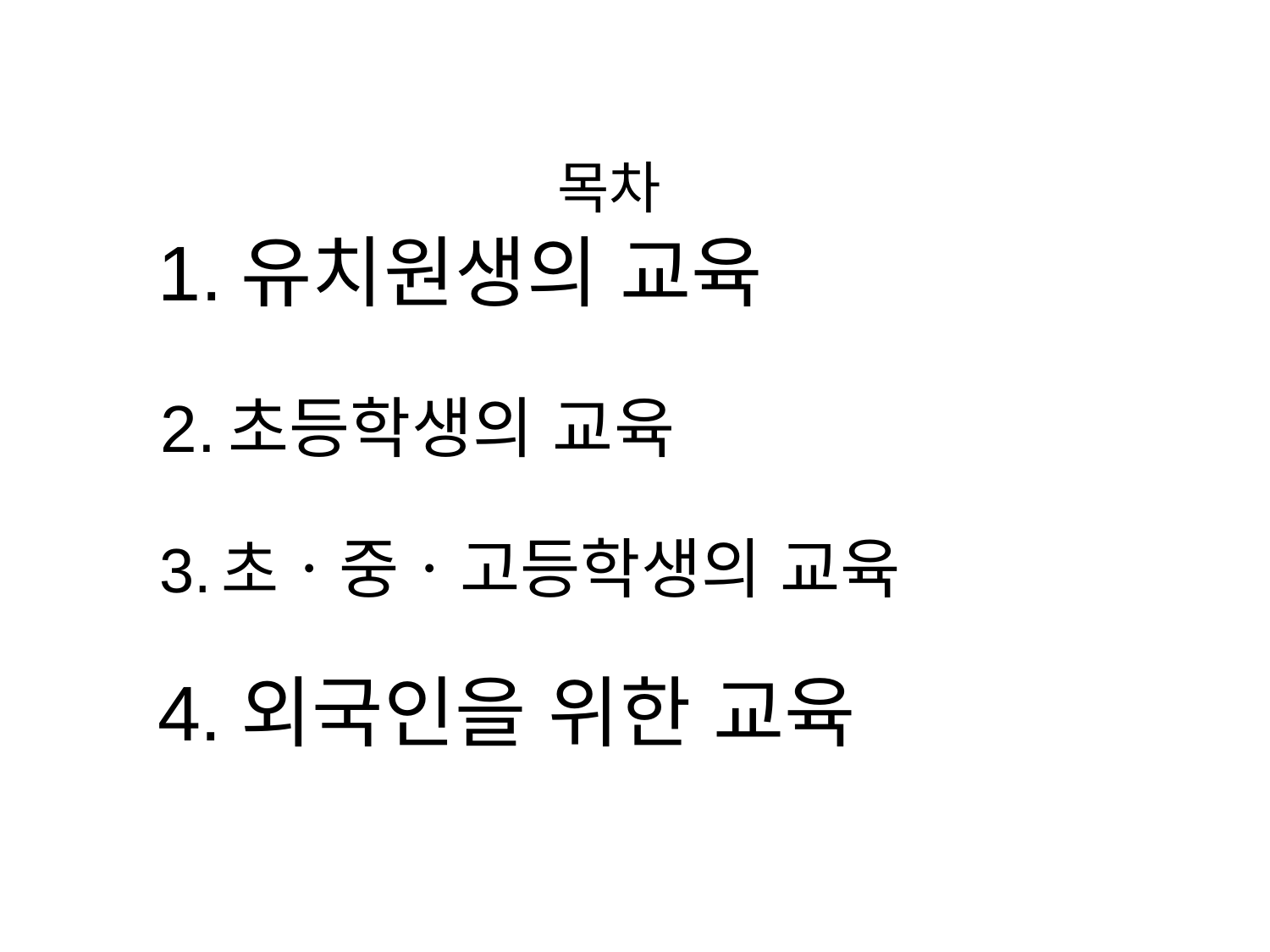

목차
                                           목차
# 1.유치원생의 교육
2.초등학생의 교육
3.초ㆍ중ㆍ고등학생의 교육

4.외국인을 위한 교육